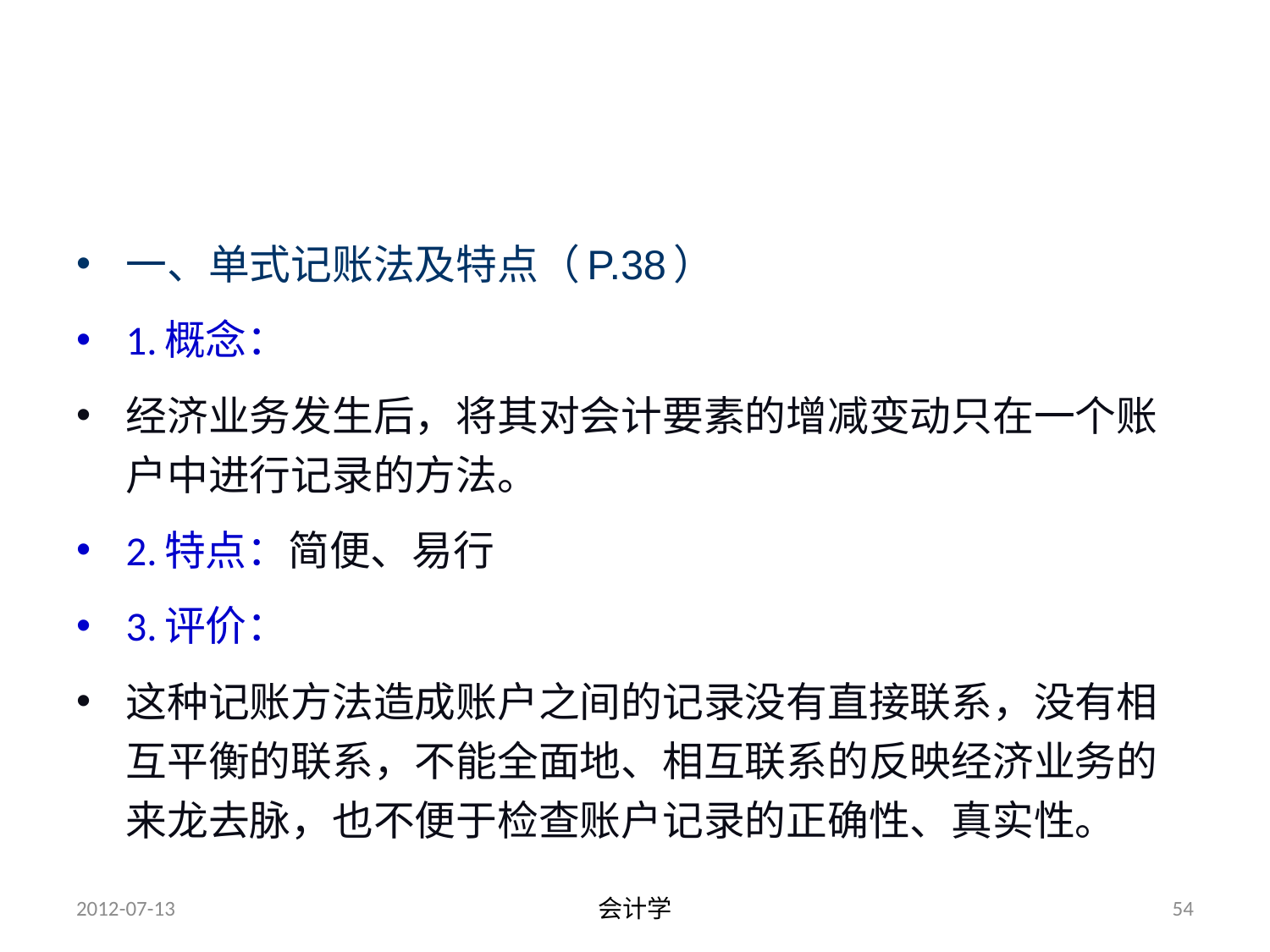

# 第二节    复式记账
一、单式记账法及特点（P.38）
1.概念：
经济业务发生后，将其对会计要素的增减变动只在一个账户中进行记录的方法。
2.特点：简便、易行
3.评价：
这种记账方法造成账户之间的记录没有直接联系，没有相互平衡的联系，不能全面地、相互联系的反映经济业务的来龙去脉，也不便于检查账户记录的正确性、真实性。
2012-07-13
会计学
54